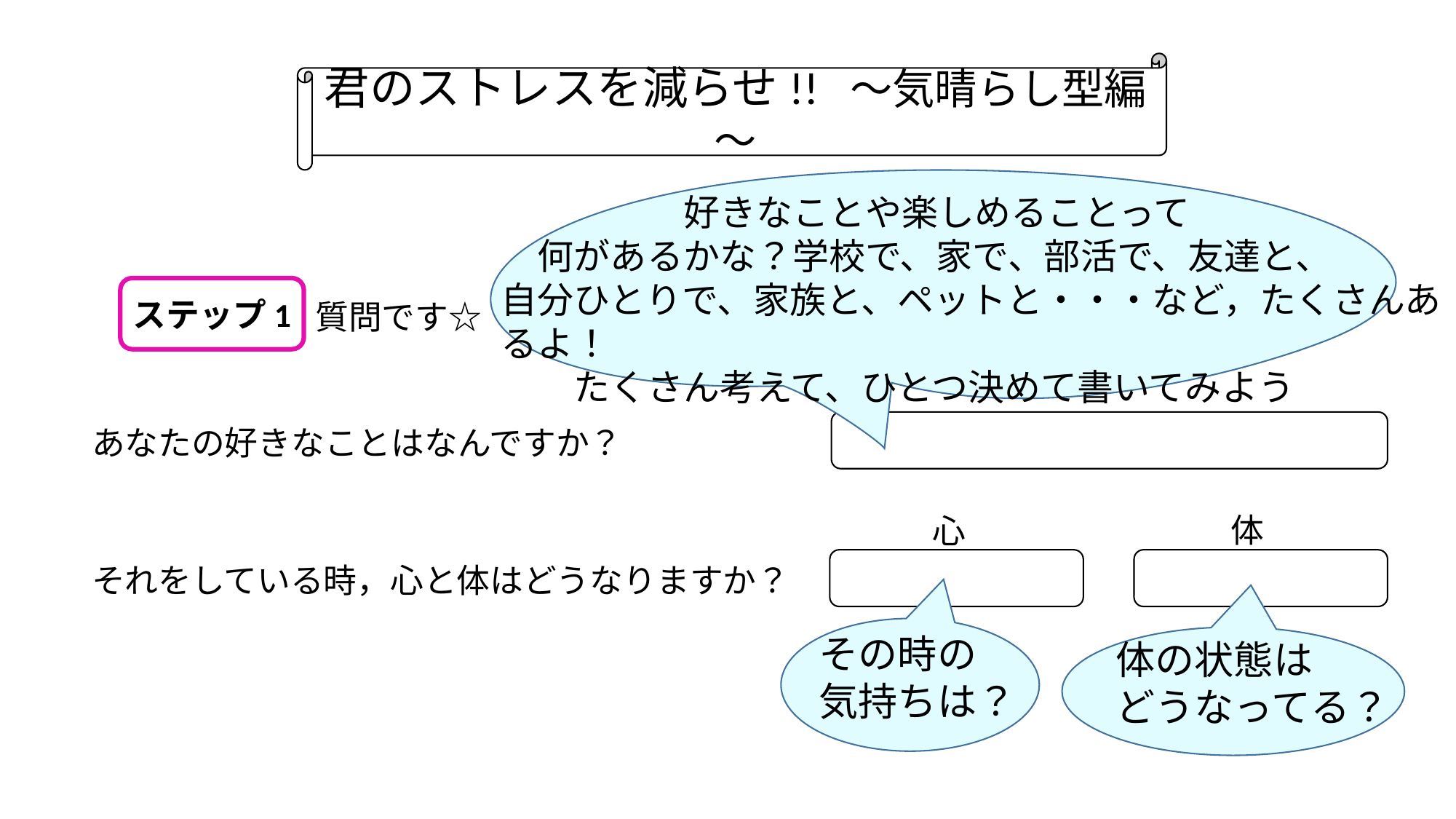

君のストレスを減らせ!!  ～気晴らし型編～

　　　　　好きなことや楽しめることって
　何があるかな？学校で、家で、部活で、友達と、
自分ひとりで、家族と、ペットと・・・など，たくさんあるよ！
　　たくさん考えて、ひとつ決めて書いてみよう
ステップ1
質問です☆
あなたの好きなことはなんですか？

体
心
それをしている時，心と体はどうなりますか？

その時の
気持ちは？

体の状態は
どうなってる？